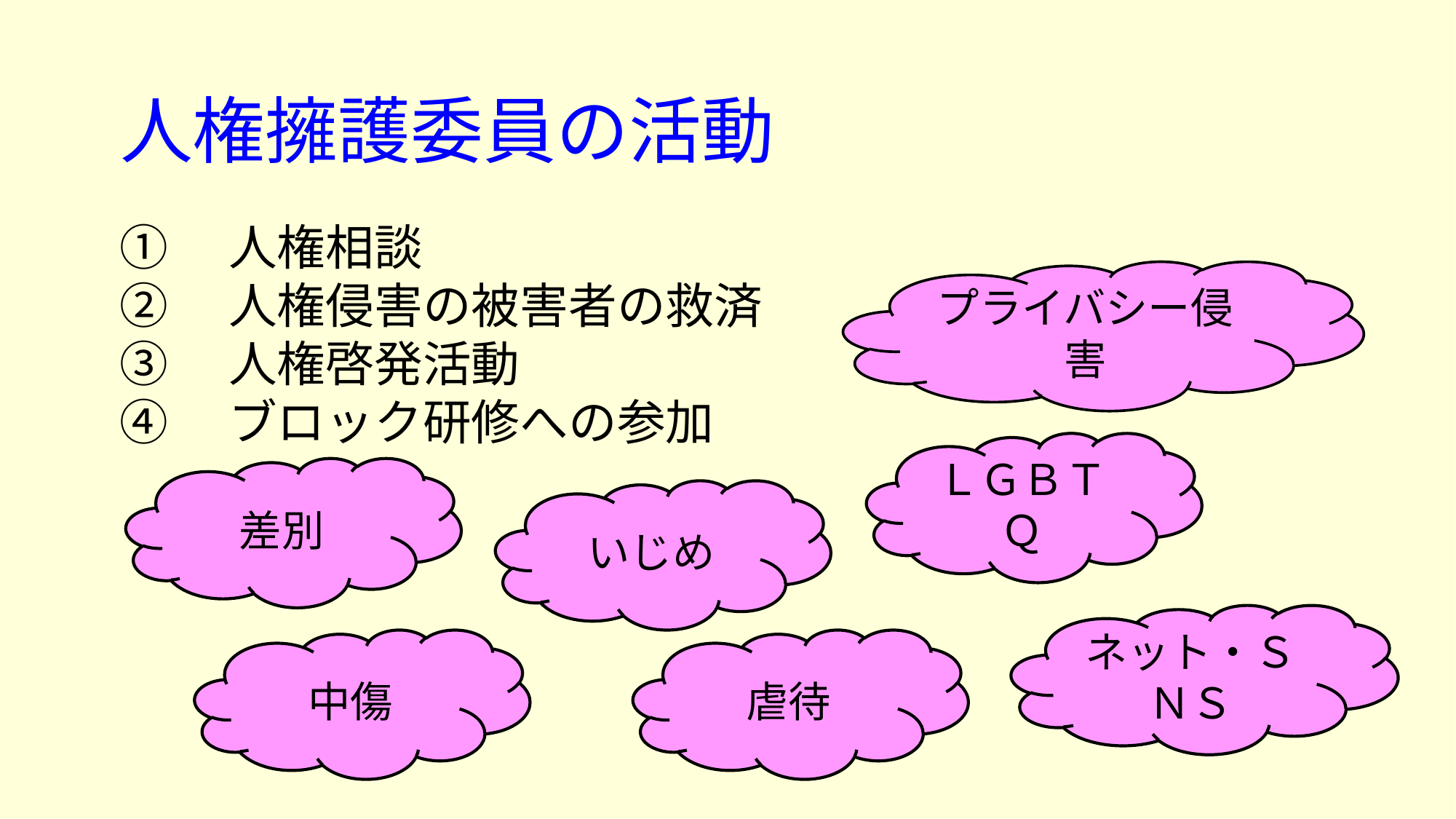

人権擁護委員の活動
①　人権相談
②　人権侵害の被害者の救済
③　人権啓発活動
④　ブロック研修への参加
プライバシー侵害
ＬＧＢＴＱ
差別
いじめ
ネット・ＳＮＳ
中傷
虐待